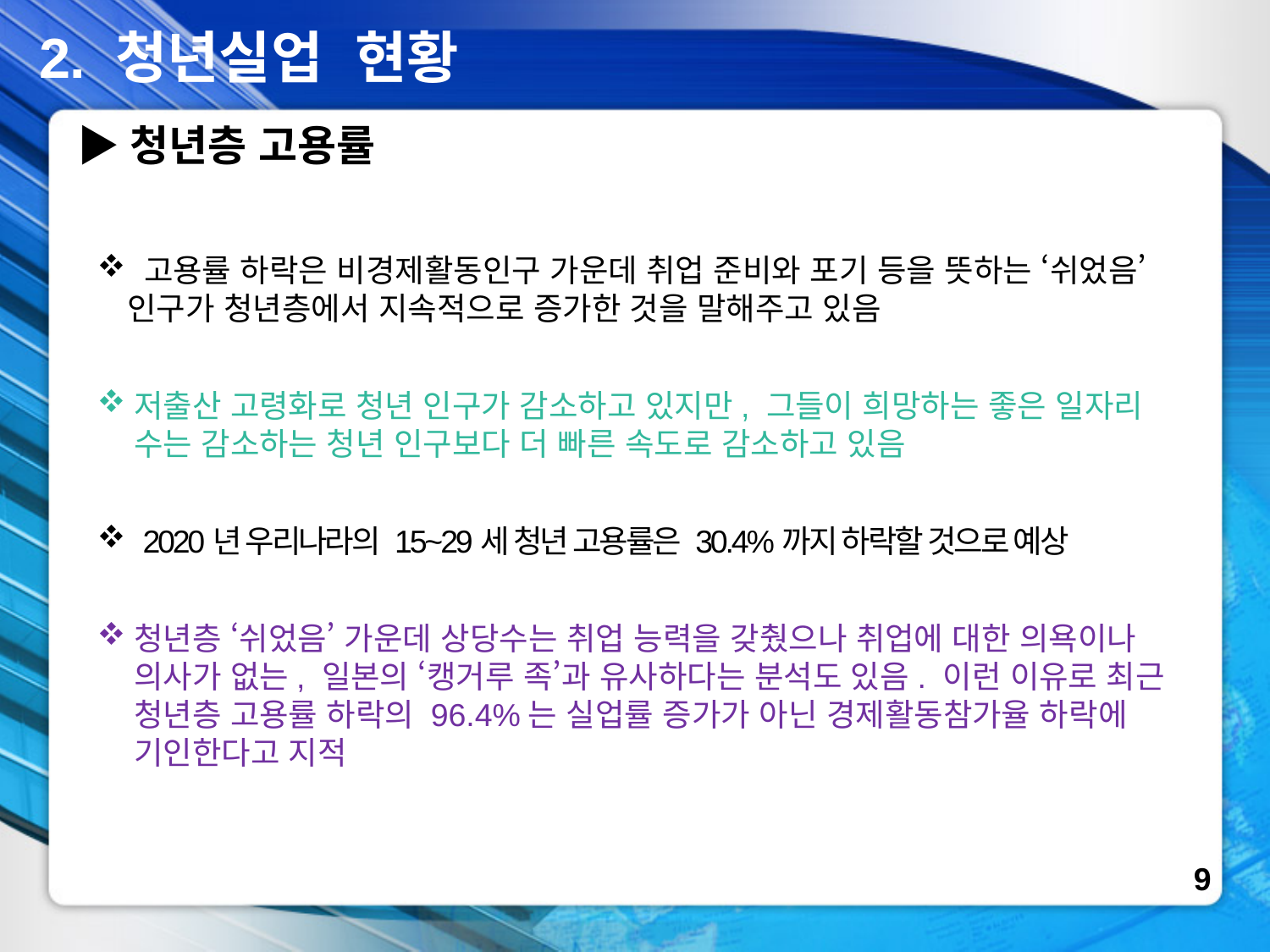

2. 청년실업  현황
▶청년층 고용률
 고용률 하락은 비경제활동인구 가운데 취업 준비와 포기 등을 뜻하는 ‘쉬었음’ 인구가 청년층에서 지속적으로 증가한 것을 말해주고 있음

저출산 고령화로 청년 인구가 감소하고 있지만, 그들이 희망하는 좋은 일자리 수는 감소하는 청년 인구보다 더 빠른 속도로 감소하고 있음

 2020년 우리나라의 15~29세 청년 고용률은 30.4%까지 하락할 것으로 예상

청년층 ‘쉬었음’ 가운데 상당수는 취업 능력을 갖췄으나 취업에 대한 의욕이나 의사가 없는, 일본의 ‘캥거루 족’과 유사하다는 분석도 있음. 이런 이유로 최근 청년층 고용률 하락의 96.4%는 실업률 증가가 아닌 경제활동참가율 하락에 기인한다고 지적
9